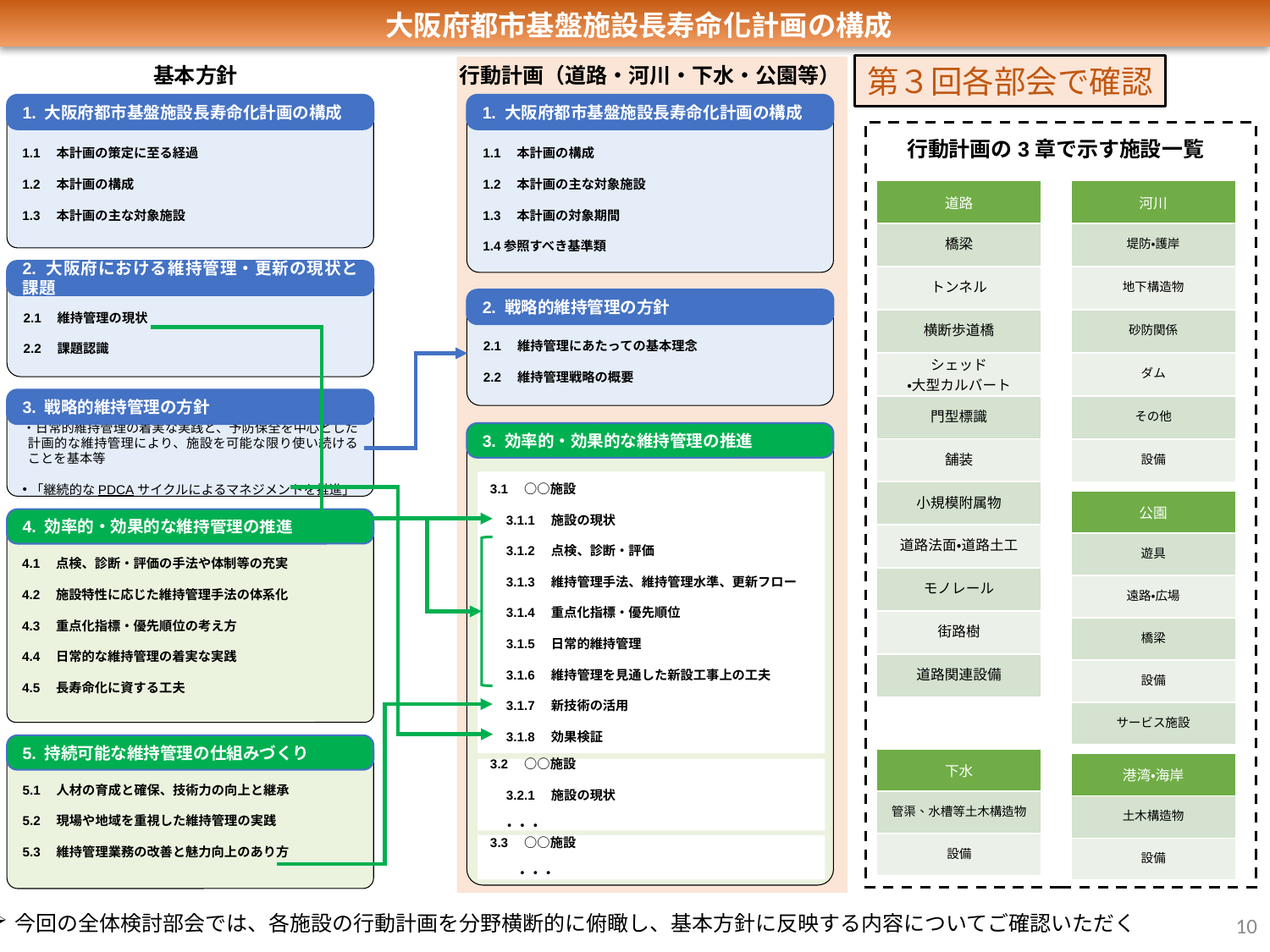

大阪府都市基盤施設長寿命化計画の構成
第３回各部会で確認
基本方針
行動計画（道路・河川・下水・公園等）

1. 大阪府都市基盤施設長寿命化計画の構成

1.1　本計画の策定に至る経過
1.2　本計画の構成
1.3　本計画の主な対象施設
1. 大阪府都市基盤施設長寿命化計画の構成

1.1　本計画の構成
1.2　本計画の主な対象施設
1.3　本計画の対象期間
1.4参照すべき基準類

行動計画の3章で示す施設一覧
| 道路 |
| --- |
| 橋梁 |
| トンネル |
| 横断歩道橋 |
| シェッド ・大型カルバート |
| 門型標識 |
| 舗装​ |
| 小規模附属物​ |
| 道路法面・道路土工 |
| モノレール |
| 街路樹 |
| 道路関連設備 |
| 河川 |
| --- |
| 堤防・護岸 |
| 地下構造物 |
| 砂防関係 |
| ダム |
| その他 |
| 設備 |
2. 大阪府における維持管理・更新の現状と課題

2.1　維持管理の現状
2.2　課題認識
2. 戦略的維持管理の方針

2.1　維持管理にあたっての基本理念
2.2　維持管理戦略の概要
3. 戦略的維持管理の方針

・日常的維持管理の着実な実践と、予防保全を中心とした計画的な維持管理により、施設を可能な限り使い続けることを基本等
「継続的なPDCAサイクルによるマネジメントを推進」
3. 効率的・効果的な維持管理の推進

3.1　○○施設
　3.1.1　施設の現状
　3.1.2　点検、診断・評価
　3.1.3　維持管理手法、維持管理水準、更新フロー
　3.1.4　重点化指標・優先順位
　3.1.5　日常的維持管理
　3.1.6　維持管理を見通した新設工事上の工夫
　3.1.7　新技術の活用
　3.1.8　効果検証

| 公園 |
| --- |
| 遊具 |
| 遠路・広場 |
| 橋梁 |
| 設備 |
| サービス施設 |
4. 効率的・効果的な維持管理の推進

4.1　点検、診断・評価の手法や体制等の充実
4.2　施設特性に応じた維持管理手法の体系化
4.3　重点化指標・優先順位の考え方
4.4　日常的な維持管理の着実な実践
4.5　長寿命化に資する工夫

5. 持続可能な維持管理の仕組みづくり

5.1　人材の育成と確保、技術力の向上と継承
5.2　現場や地域を重視した維持管理の実践
5.3　維持管理業務の改善と魅力向上のあり方
| 下水 |
| --- |
| 管渠、水槽等土木構造物 |
| 設備 |
| 港湾・海岸 |
| --- |
| 土木構造物 |
| 設備 |
3.2　○○施設
　3.2.1　施設の現状
　・・・
3.3　○○施設
　　・・・
10
今回の全体検討部会では、各施設の行動計画を分野横断的に俯瞰し、基本方針に反映する内容についてご確認いただく